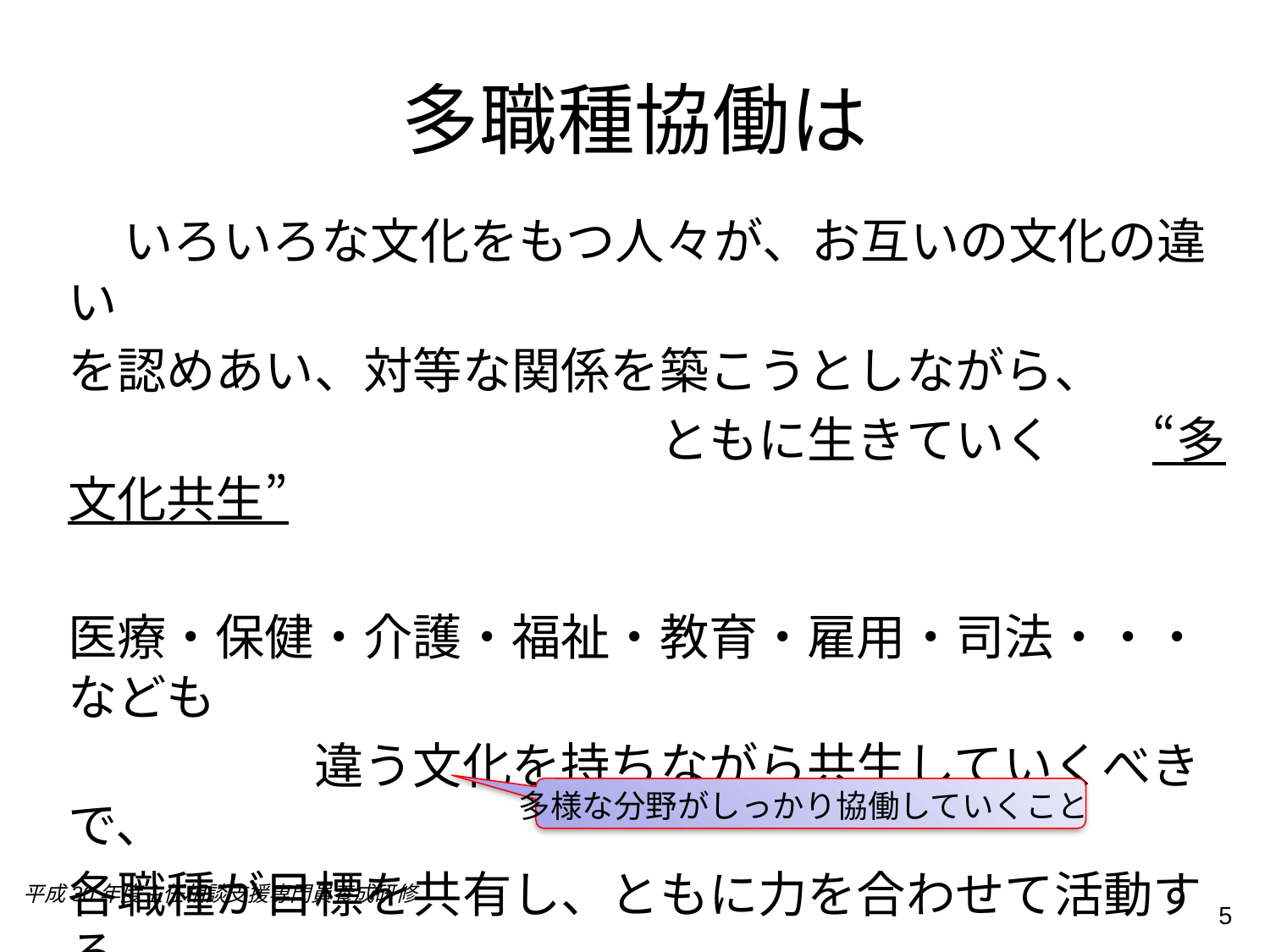

# 多職種協働は
　いろいろな文化をもつ人々が、お互いの文化の違い
を認めあい、対等な関係を築こうとしながら、
　　　　　　　　　　　　ともに生きていく　　“多文化共生”

医療・保健・介護・福祉・教育・雇用・司法・・・なども
　　　　　違う文化を持ちながら共生していくべきで、
各職種が目標を共有し、ともに力を合わせて活動する
ことを“多職種協働”という

多様な分野がしっかり協働していくこと
平成30年度主任相談支援専門員養成研修
5